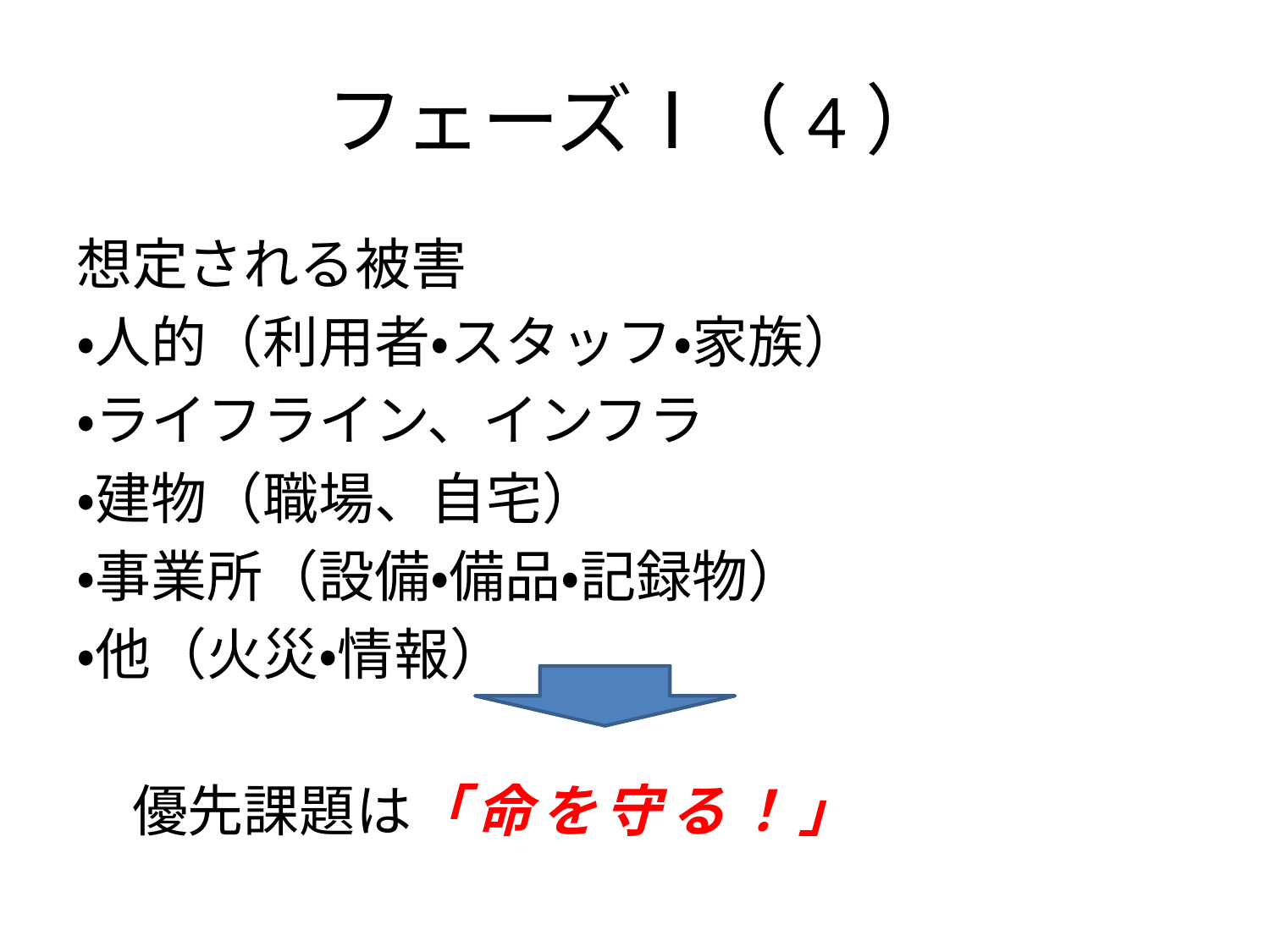

# フェーズⅠ（4）
想定される被害
・人的（利用者・スタッフ・家族）
・ライフライン、インフラ
・建物（職場、自宅）
・事業所（設備・備品・記録物）
・他（火災・情報）

　優先課題は「命を守る！」